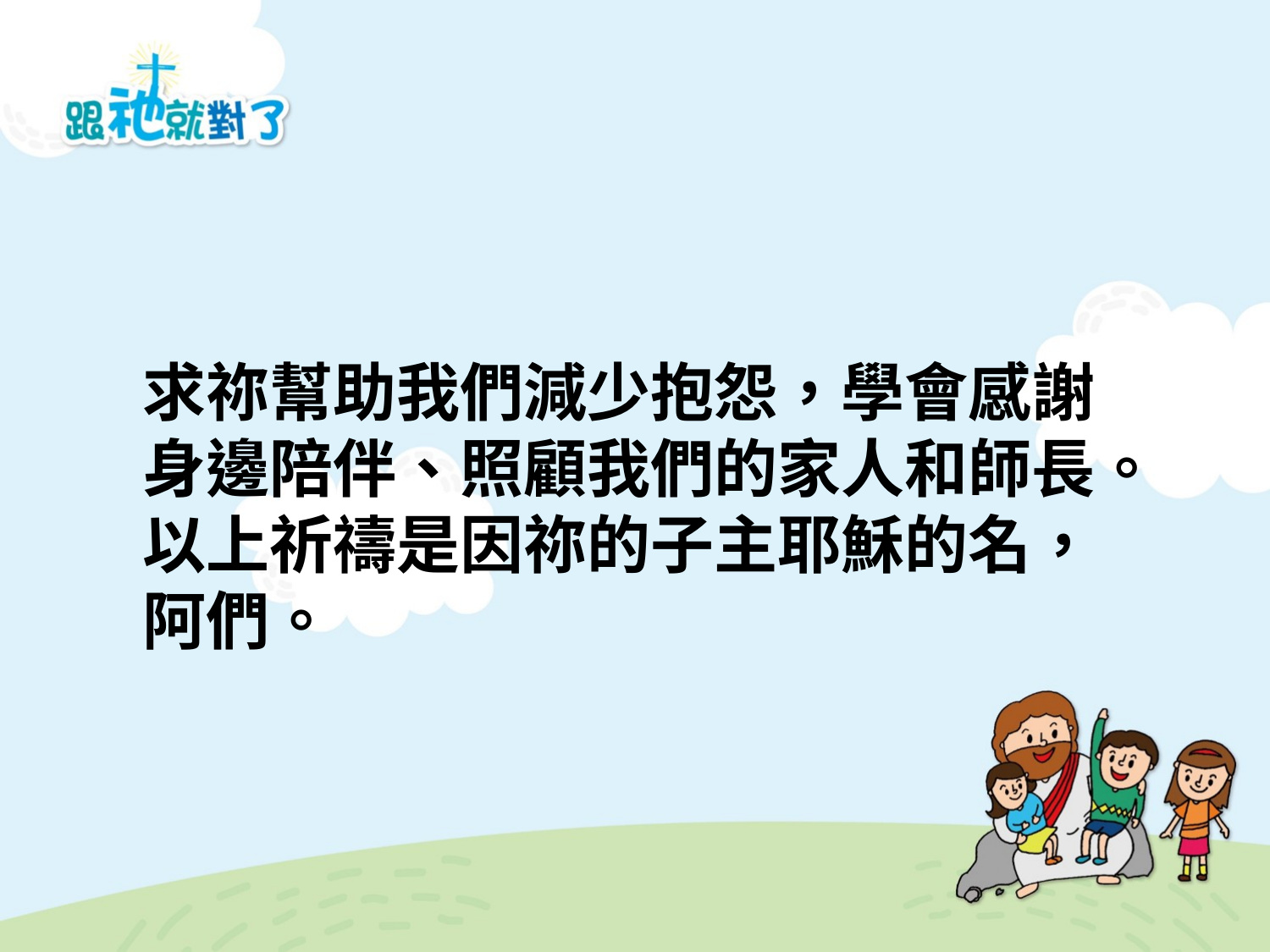

求祢幫助我們減少抱怨，學會感謝身邊陪伴、照顧我們的家人和師長。以上祈禱是因祢的子主耶穌的名，阿們。